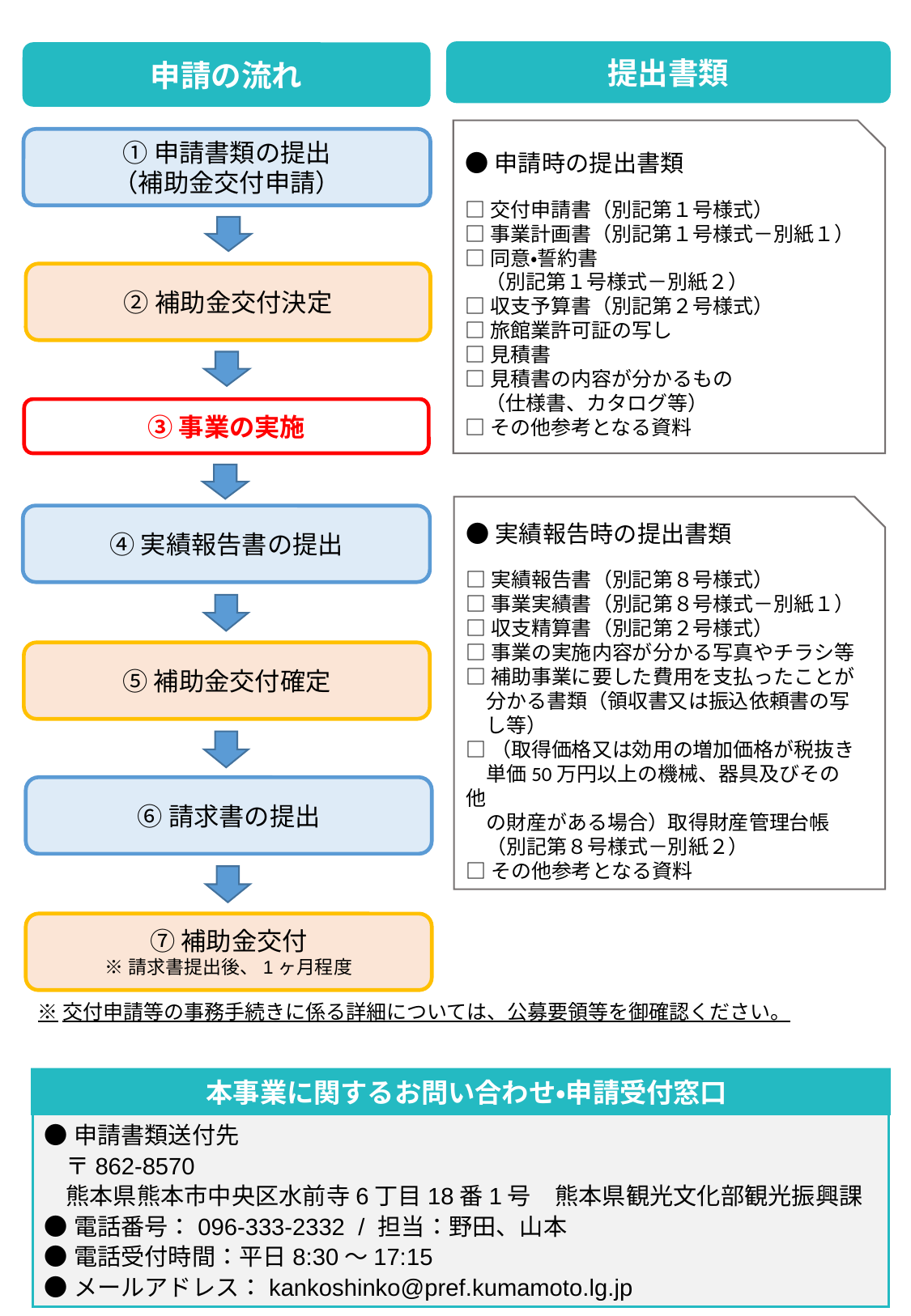

提出書類
申請の流れ
●申請時の提出書類

□交付申請書（別記第１号様式）
□事業計画書（別記第１号様式－別紙１）
□同意・誓約書
　（別記第１号様式－別紙２）
□収支予算書（別記第２号様式）
□旅館業許可証の写し
□見積書
□見積書の内容が分かるもの
　（仕様書、カタログ等）
□その他参考となる資料
①申請書類の提出
（補助金交付申請）

②補助金交付決定

③事業の実施

●実績報告時の提出書類

□実績報告書（別記第８号様式）
□事業実績書（別記第８号様式－別紙１）
□収支精算書（別記第２号様式）
□事業の実施内容が分かる写真やチラシ等
□補助事業に要した費用を支払ったことが
　分かる書類（領収書又は振込依頼書の写
　し等）
□（取得価格又は効用の増加価格が税抜き
　単価50万円以上の機械、器具及びその他
　の財産がある場合）取得財産管理台帳
　（別記第８号様式－別紙２）
□その他参考となる資料
④実績報告書の提出

⑤補助金交付確定

⑥請求書の提出

⑦補助金交付
※請求書提出後、1ヶ月程度
※交付申請等の事務手続きに係る詳細については、公募要領等を御確認ください。
 本事業に関するお問い合わせ・申請受付窓口
●申請書類送付先
   〒862-8570
   熊本県熊本市中央区水前寺6丁目18番1号　熊本県観光文化部観光振興課
●電話番号：096-333-2332  / 担当：野田、山本
●電話受付時間：平日8:30～17:15
●メールアドレス：kankoshinko@pref.kumamoto.lg.jp